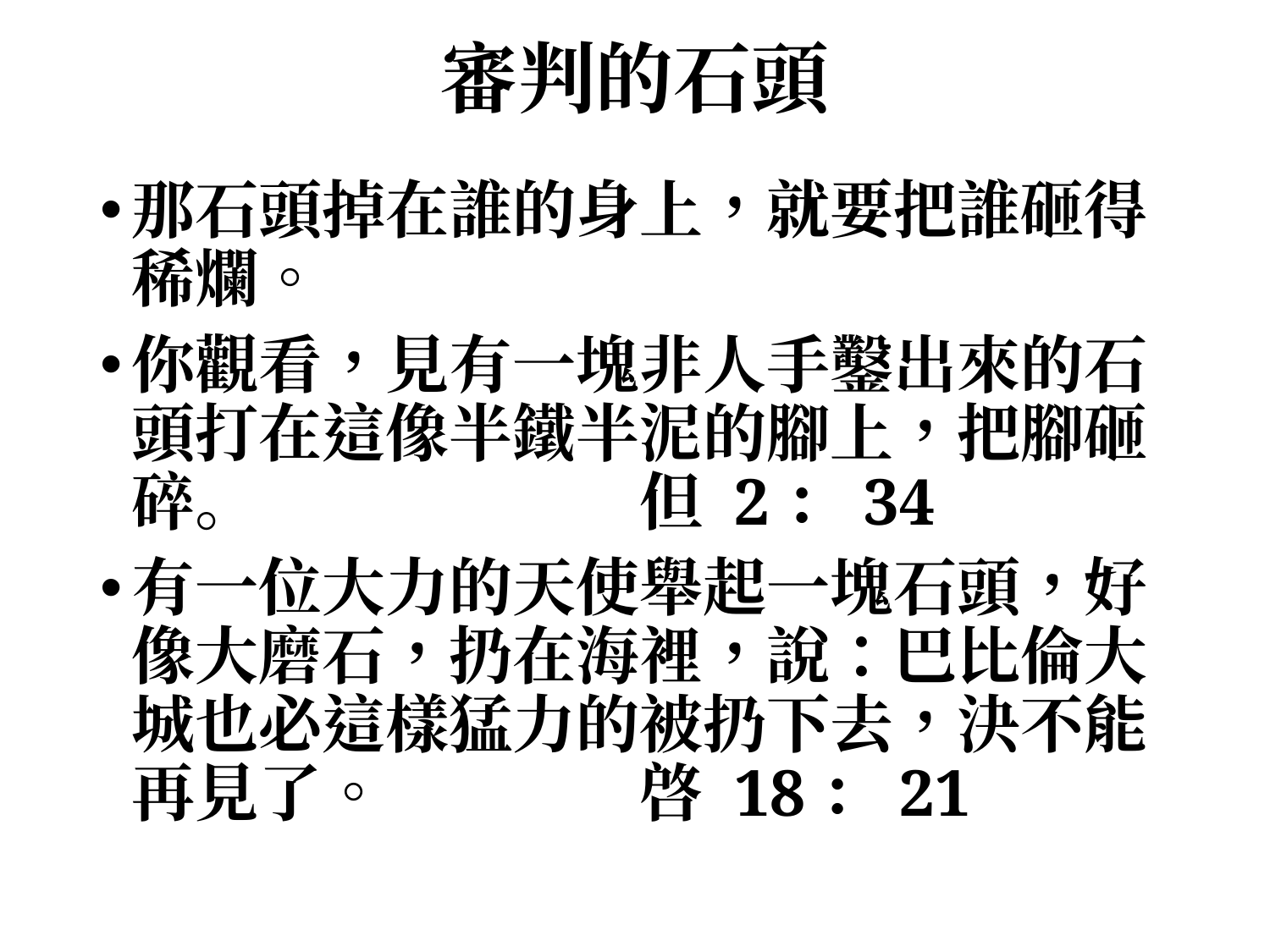

# 審判的石頭
那石頭掉在誰的身上，就要把誰砸得稀爛。
你觀看，見有一塊非人手鑿出來的石頭打在這像半鐵半泥的腳上，把腳砸碎。			但 2：34
有一位大力的天使舉起一塊石頭，好像大磨石，扔在海裡，說：巴比倫大城也必這樣猛力的被扔下去，決不能再見了。 		啓 18：21